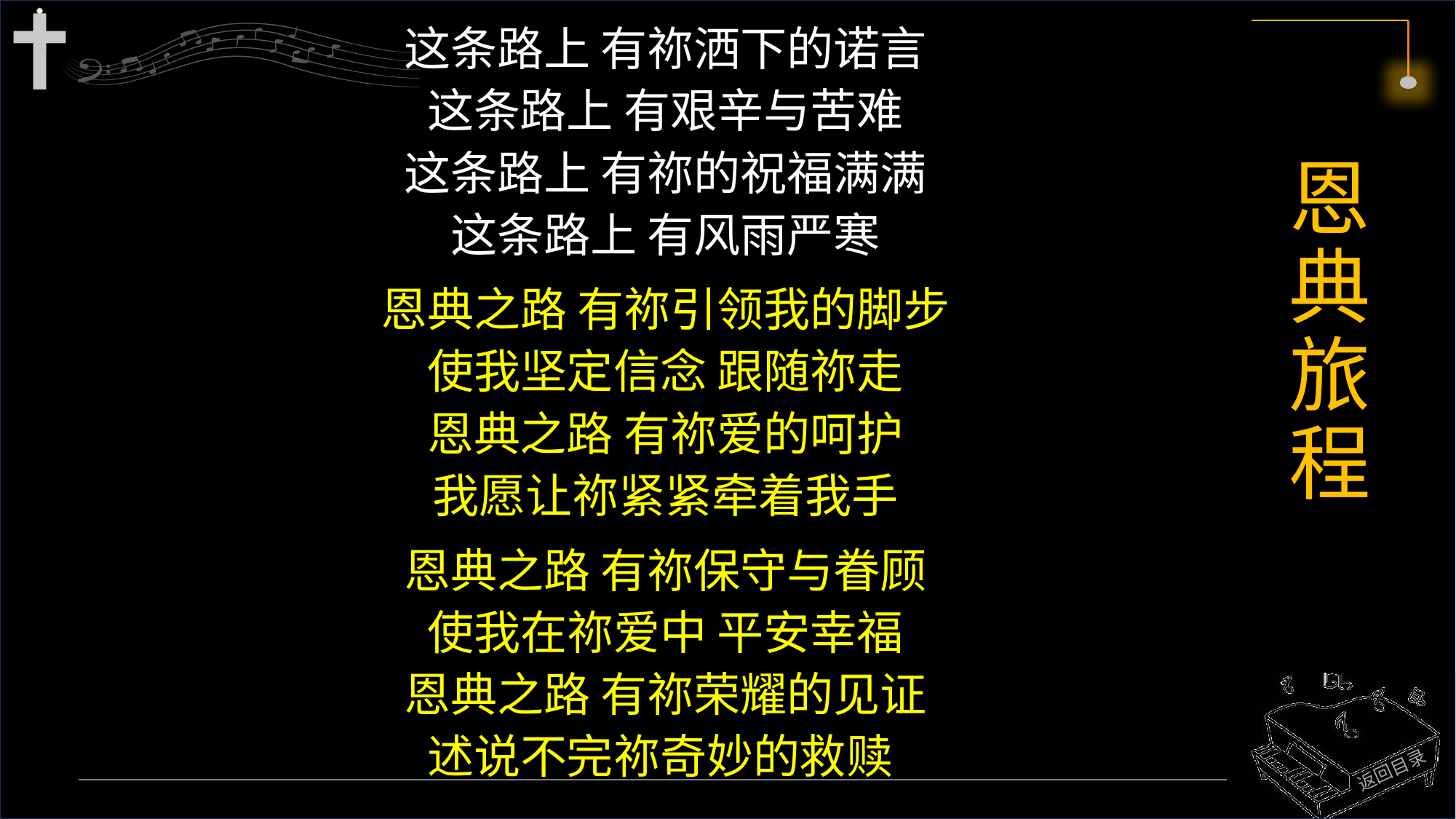

这条路上 有祢洒下的诺言
这条路上 有艰辛与苦难
这条路上 有祢的祝福满满
这条路上 有风雨严寒

恩典之路 有祢引领我的脚步
使我坚定信念 跟随祢走
恩典之路 有祢爱的呵护
我愿让祢紧紧牵着我手

恩典之路 有祢保守与眷顾
使我在祢爱中 平安幸福
恩典之路 有祢荣耀的见证
述说不完祢奇妙的救赎
# 恩典旅程